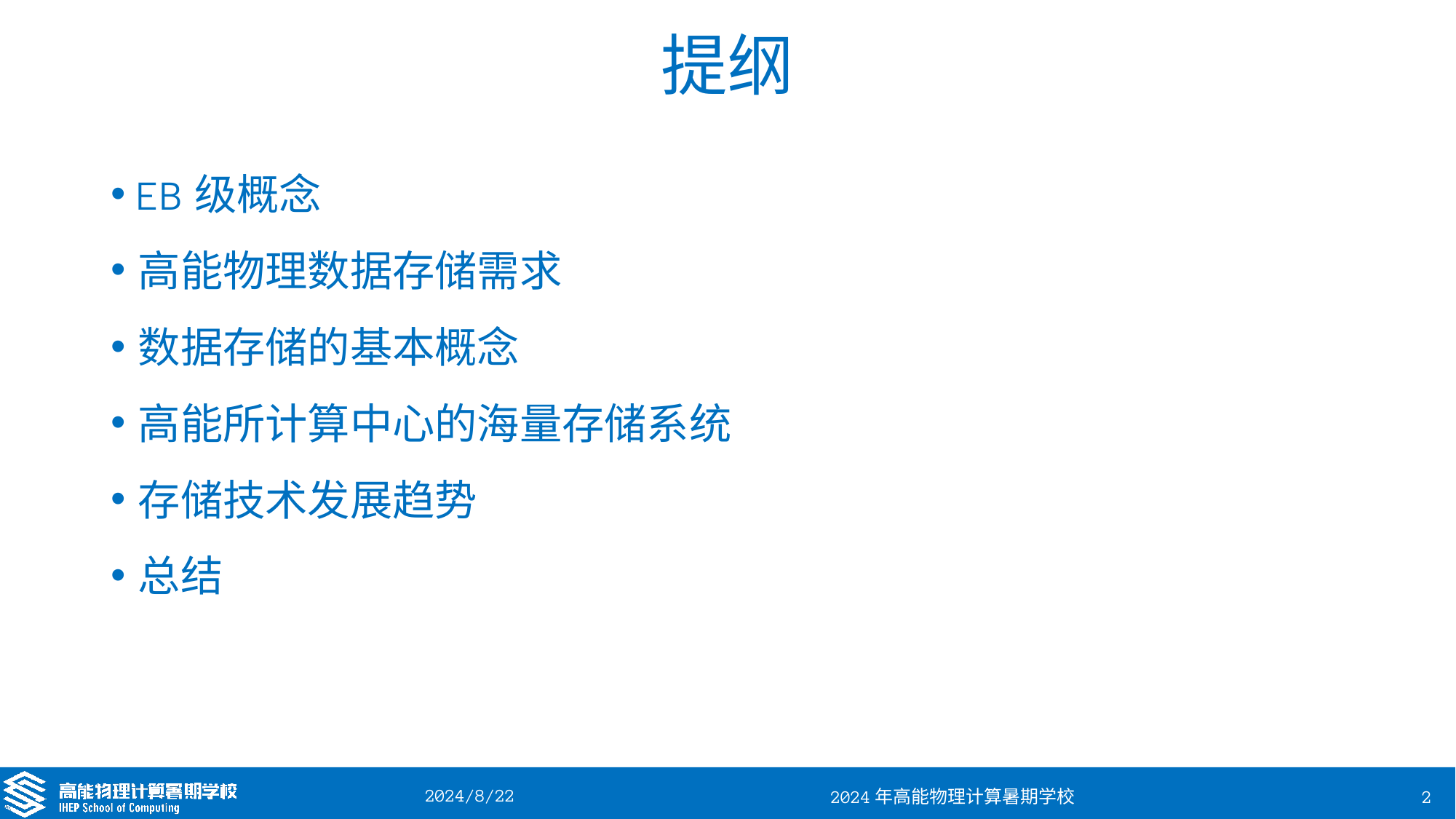

# 提纲
EB级概念
高能物理数据存储需求
数据存储的基本概念
高能所计算中心的海量存储系统
存储技术发展趋势
总结
2024/8/22
2024年高能物理计算暑期学校
2